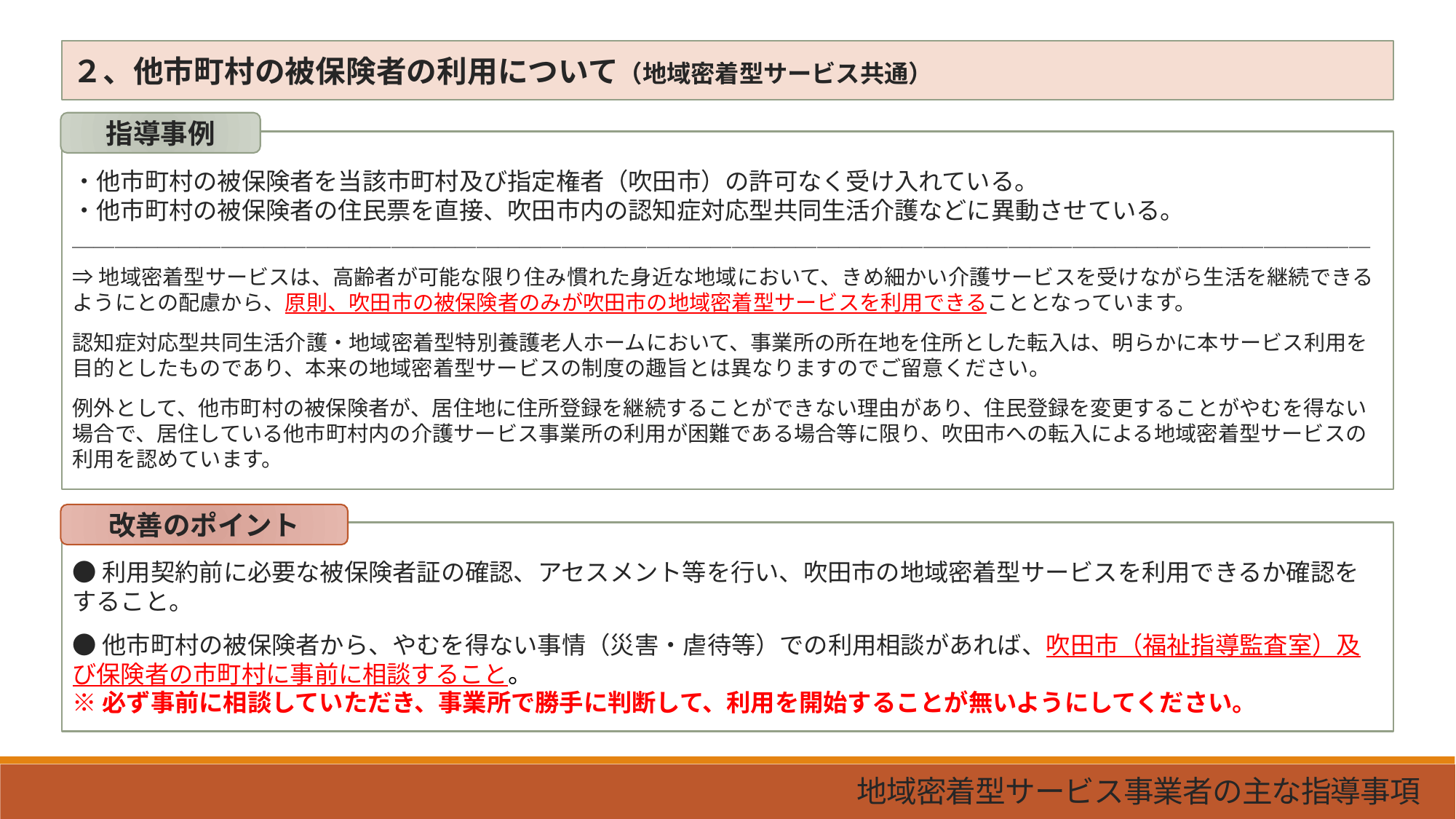

２、他市町村の被保険者の利用について（地域密着型サービス共通）
指導事例

・他市町村の被保険者を当該市町村及び指定権者（吹田市）の許可なく受け入れている。
・他市町村の被保険者の住民票を直接、吹田市内の認知症対応型共同生活介護などに異動させている。
＿＿＿＿＿＿＿＿＿＿＿＿＿＿＿＿＿＿＿＿＿＿＿＿＿＿＿＿＿＿＿＿＿＿＿＿＿＿＿＿＿＿＿＿＿＿＿＿＿＿＿＿＿＿＿＿＿＿＿＿＿

⇒地域密着型サービスは、高齢者が可能な限り住み慣れた身近な地域において、きめ細かい介護サービスを受けながら生活を継続できるようにとの配慮から、原則、吹田市の被保険者のみが吹田市の地域密着型サービスを利用できることとなっています。

認知症対応型共同生活介護・地域密着型特別養護老人ホームにおいて、事業所の所在地を住所とした転入は、明らかに本サービス利用を目的としたものであり、本来の地域密着型サービスの制度の趣旨とは異なりますのでご留意ください。

例外として、他市町村の被保険者が、居住地に住所登録を継続することができない理由があり、住民登録を変更することがやむを得ない場合で、居住している他市町村内の介護サービス事業所の利用が困難である場合等に限り、吹田市への転入による地域密着型サービスの利用を認めています。
改善のポイント

●利用契約前に必要な被保険者証の確認、アセスメント等を行い、吹田市の地域密着型サービスを利用できるか確認をすること。

●他市町村の被保険者から、やむを得ない事情（災害・虐待等）での利用相談があれば、吹田市（福祉指導監査室）及び保険者の市町村に事前に相談すること。
※必ず事前に相談していただき、事業所で勝手に判断して、利用を開始することが無いようにしてください。

地域密着型サービス事業者の主な指導事項